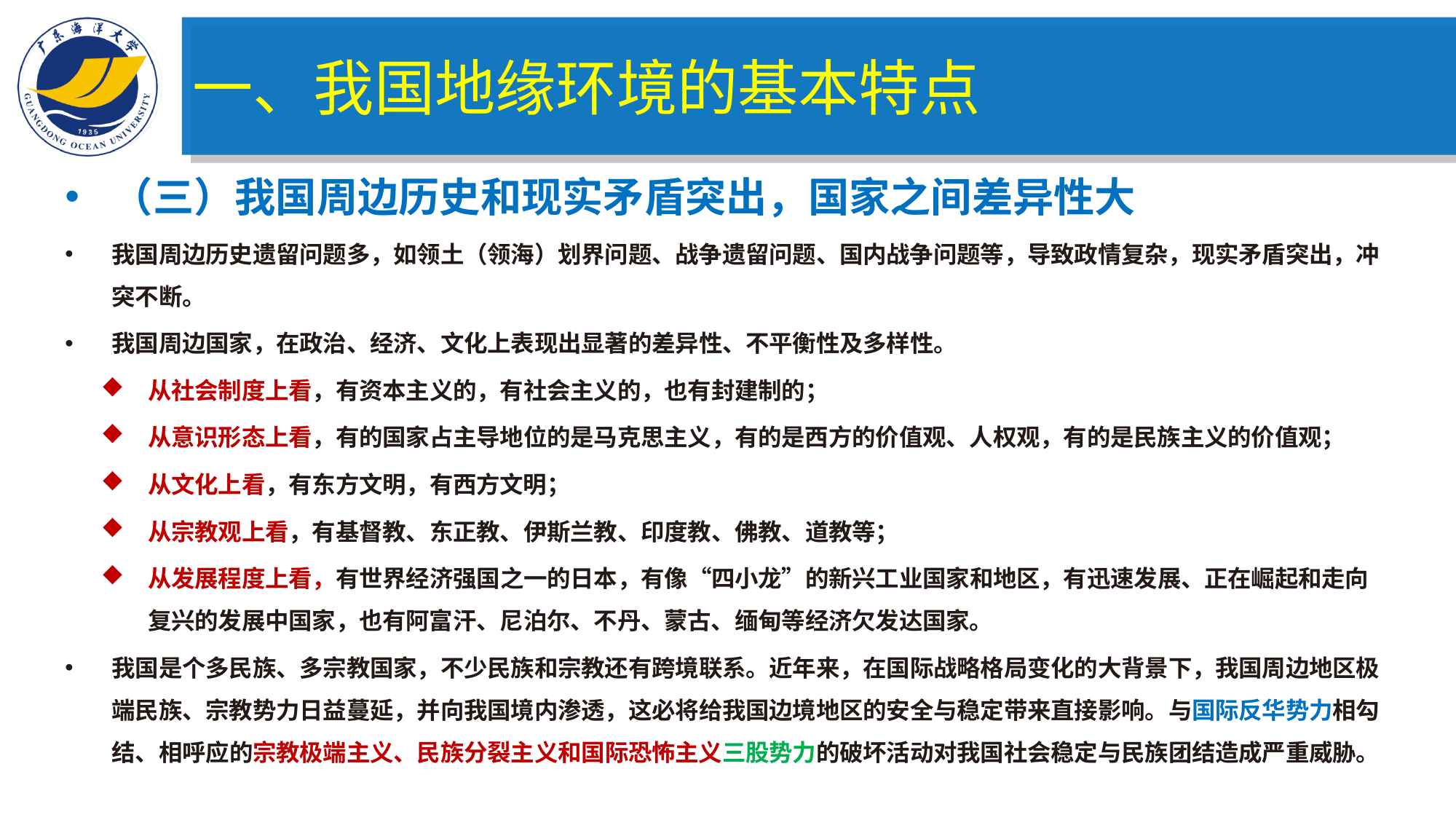

一、我国地缘环境的基本特点
（三）我国周边历史和现实矛盾突出，国家之间差异性大
我国周边历史遗留问题多，如领土（领海）划界问题、战争遗留问题、国内战争问题等，导致政情复杂，现实矛盾突出，冲突不断。
我国周边国家，在政治、经济、文化上表现出显著的差异性、不平衡性及多样性。
从社会制度上看，有资本主义的，有社会主义的，也有封建制的；
从意识形态上看，有的国家占主导地位的是马克思主义，有的是西方的价值观、人权观，有的是民族主义的价值观；
从文化上看，有东方文明，有西方文明；
从宗教观上看，有基督教、东正教、伊斯兰教、印度教、佛教、道教等；
从发展程度上看，有世界经济强国之一的日本，有像“四小龙”的新兴工业国家和地区，有迅速发展、正在崛起和走向复兴的发展中国家，也有阿富汗、尼泊尔、不丹、蒙古、缅甸等经济欠发达国家。
我国是个多民族、多宗教国家，不少民族和宗教还有跨境联系。近年来，在国际战略格局变化的大背景下，我国周边地区极端民族、宗教势力日益蔓延，并向我国境内渗透，这必将给我国边境地区的安全与稳定带来直接影响。与国际反华势力相勾结、相呼应的宗教极端主义、民族分裂主义和国际恐怖主义三股势力的破坏活动对我国社会稳定与民族团结造成严重威胁。